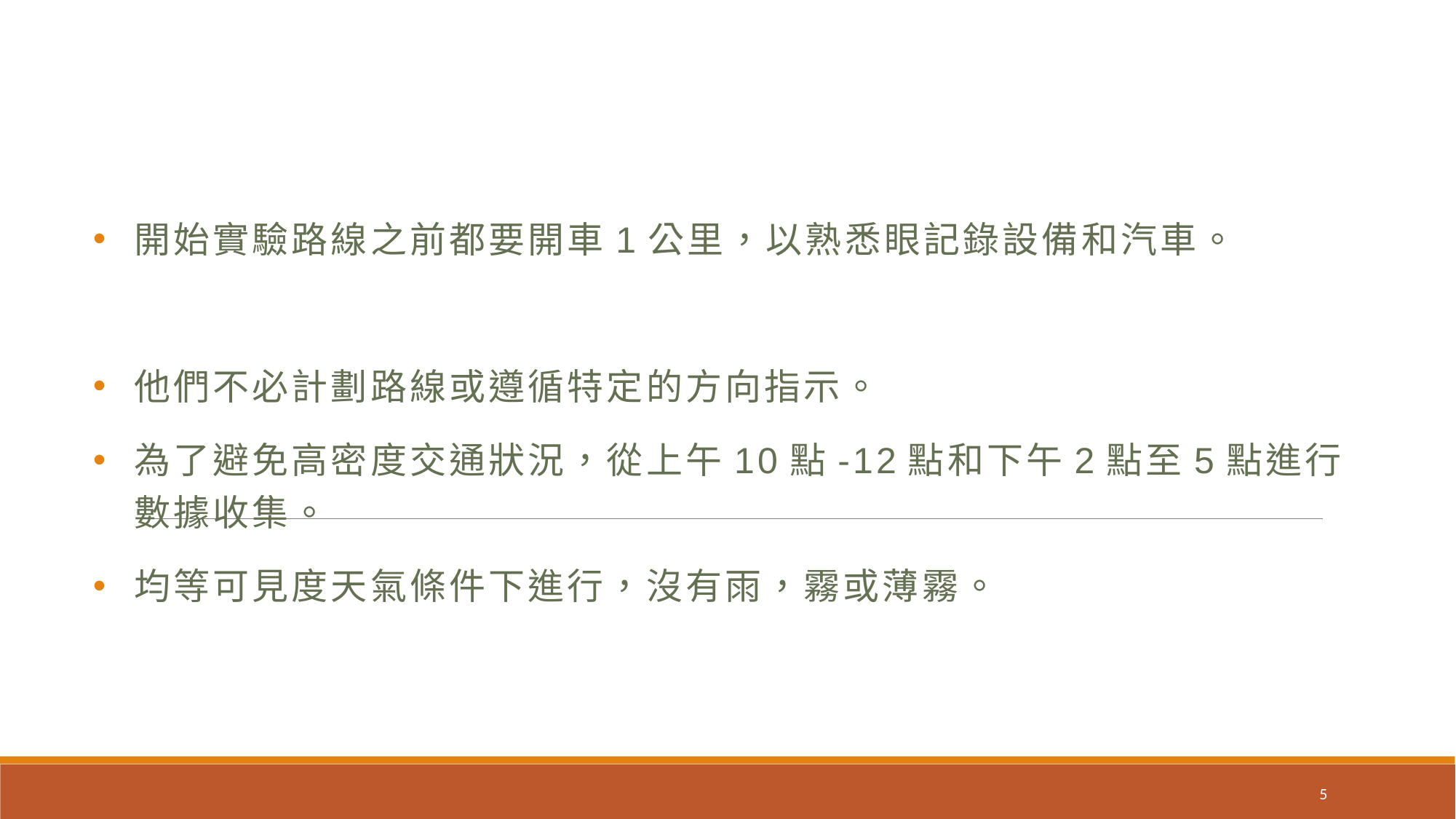

開始實驗路線之前都要開車1公里，以熟悉眼記錄設備和汽車。

他們不必計劃路線或遵循特定的方向指示。
為了避免高密度交通狀況，從上午10點-12點和下午2點至5點進行數據收集。
均等可見度天氣條件下進行，沒有雨，霧或薄霧。

5